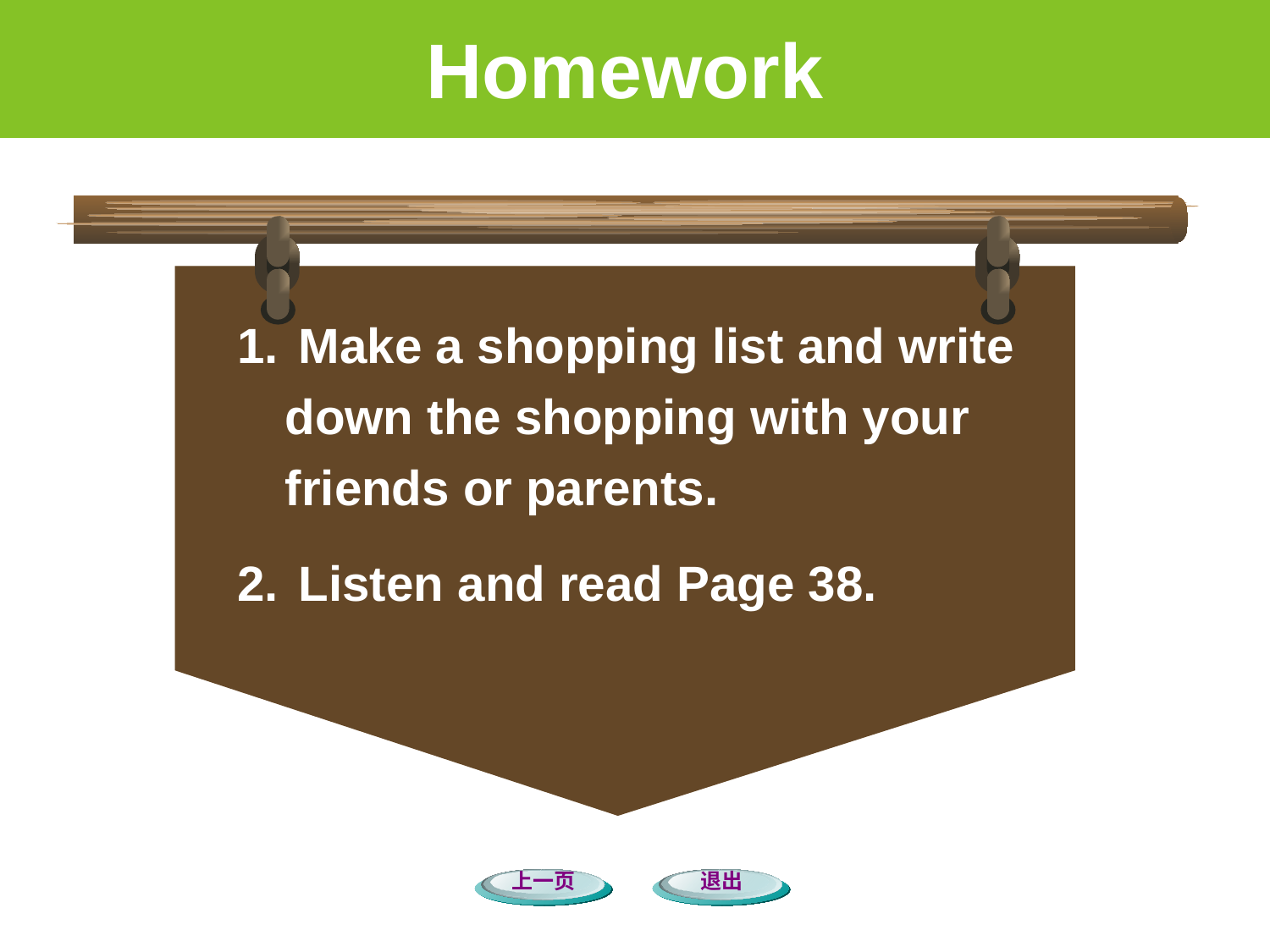

Homework

 Make a shopping list and write down the shopping with your friends or parents.
 Listen and read Page 38.
上一页

退出